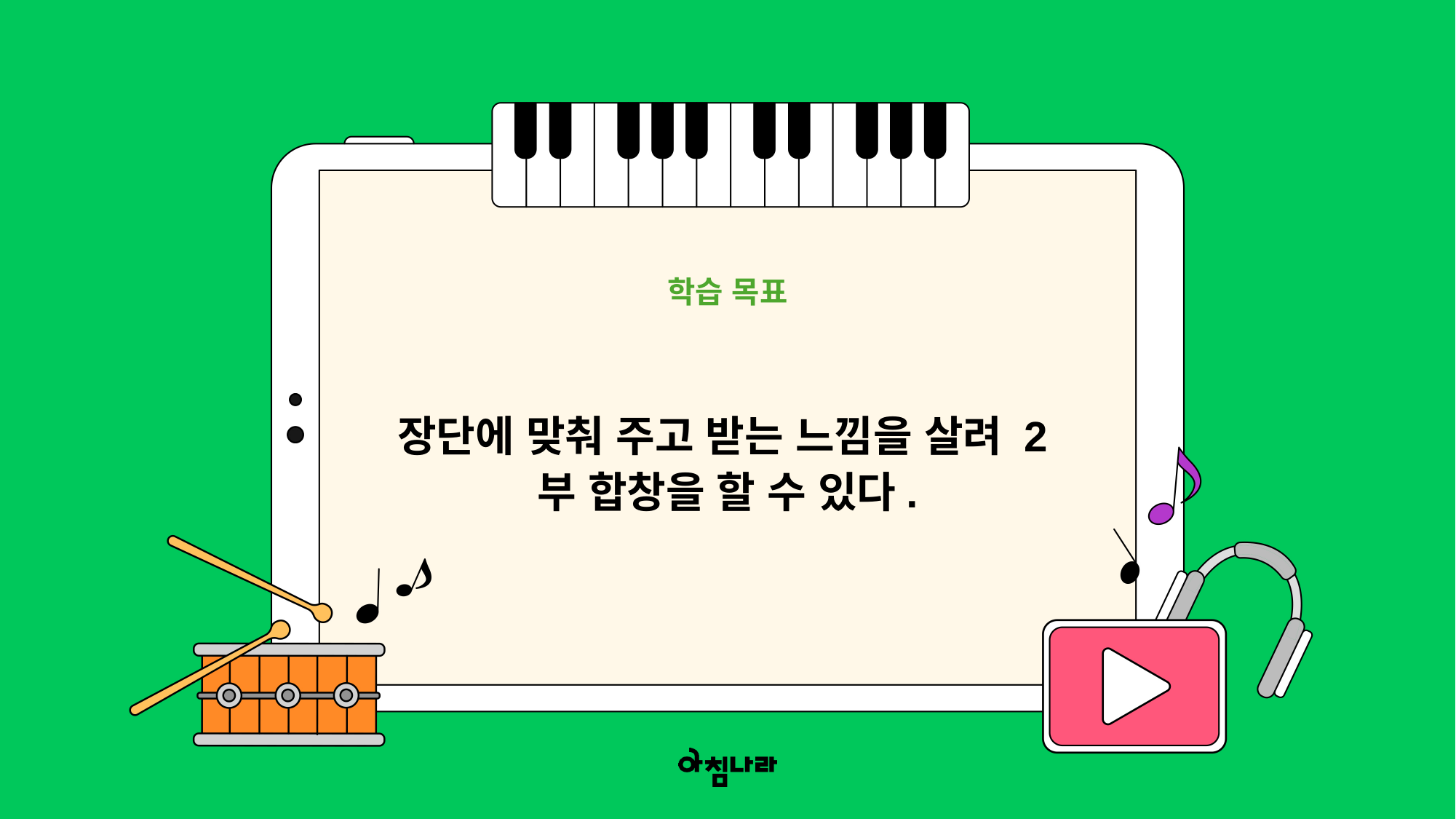

학습 목표
장단에 맞춰 주고 받는 느낌을 살려 2부 합창을 할 수 있다.